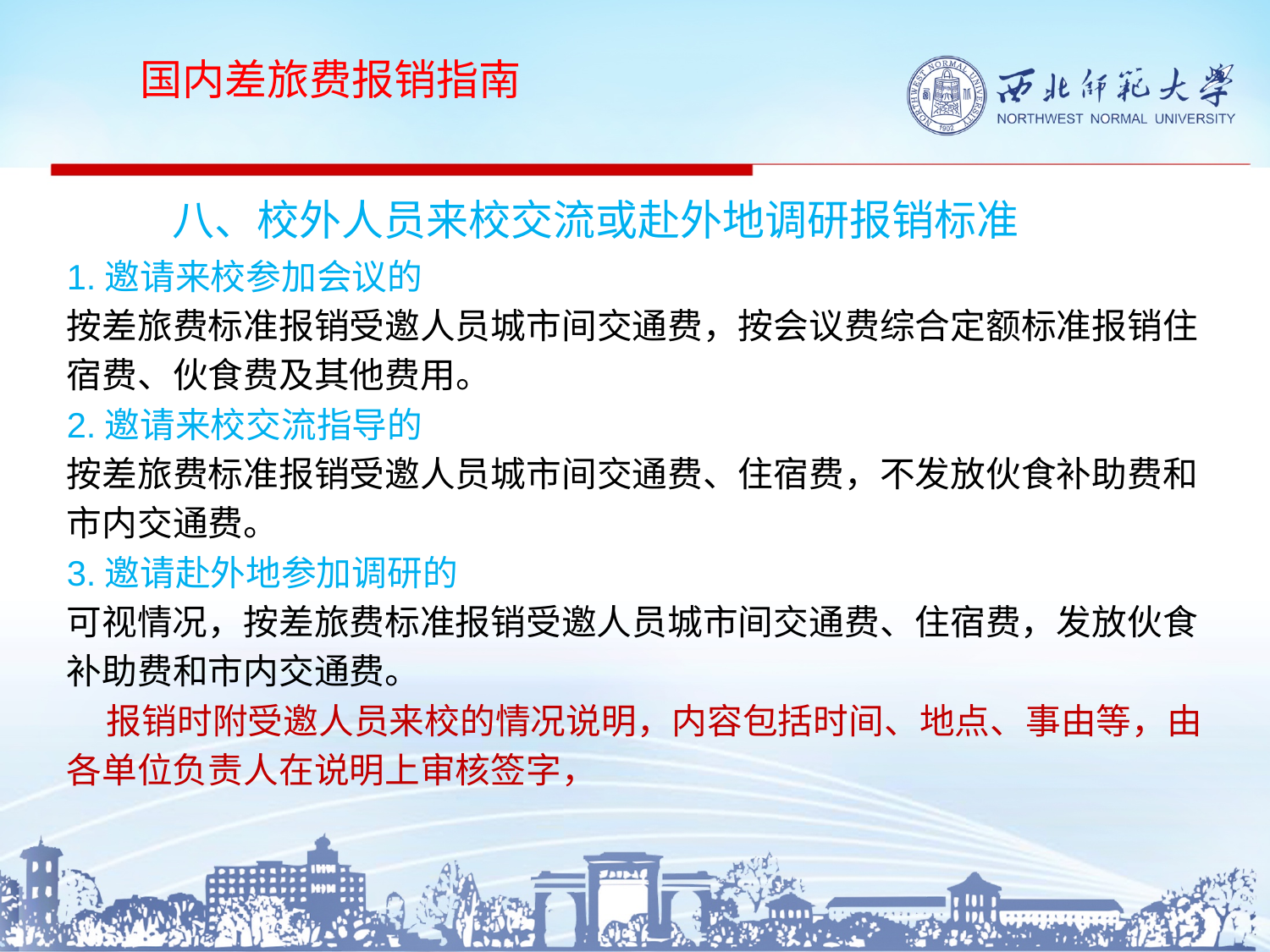

国内差旅费报销指南
          八、校外人员来校交流或赴外地调研报销标准
1.邀请来校参加会议的
按差旅费标准报销受邀人员城市间交通费，按会议费综合定额标准报销住宿费、伙食费及其他费用。
2.邀请来校交流指导的
按差旅费标准报销受邀人员城市间交通费、住宿费，不发放伙食补助费和市内交通费。
3.邀请赴外地参加调研的
可视情况，按差旅费标准报销受邀人员城市间交通费、住宿费，发放伙食补助费和市内交通费。
    报销时附受邀人员来校的情况说明，内容包括时间、地点、事由等，由各单位负责人在说明上审核签字，